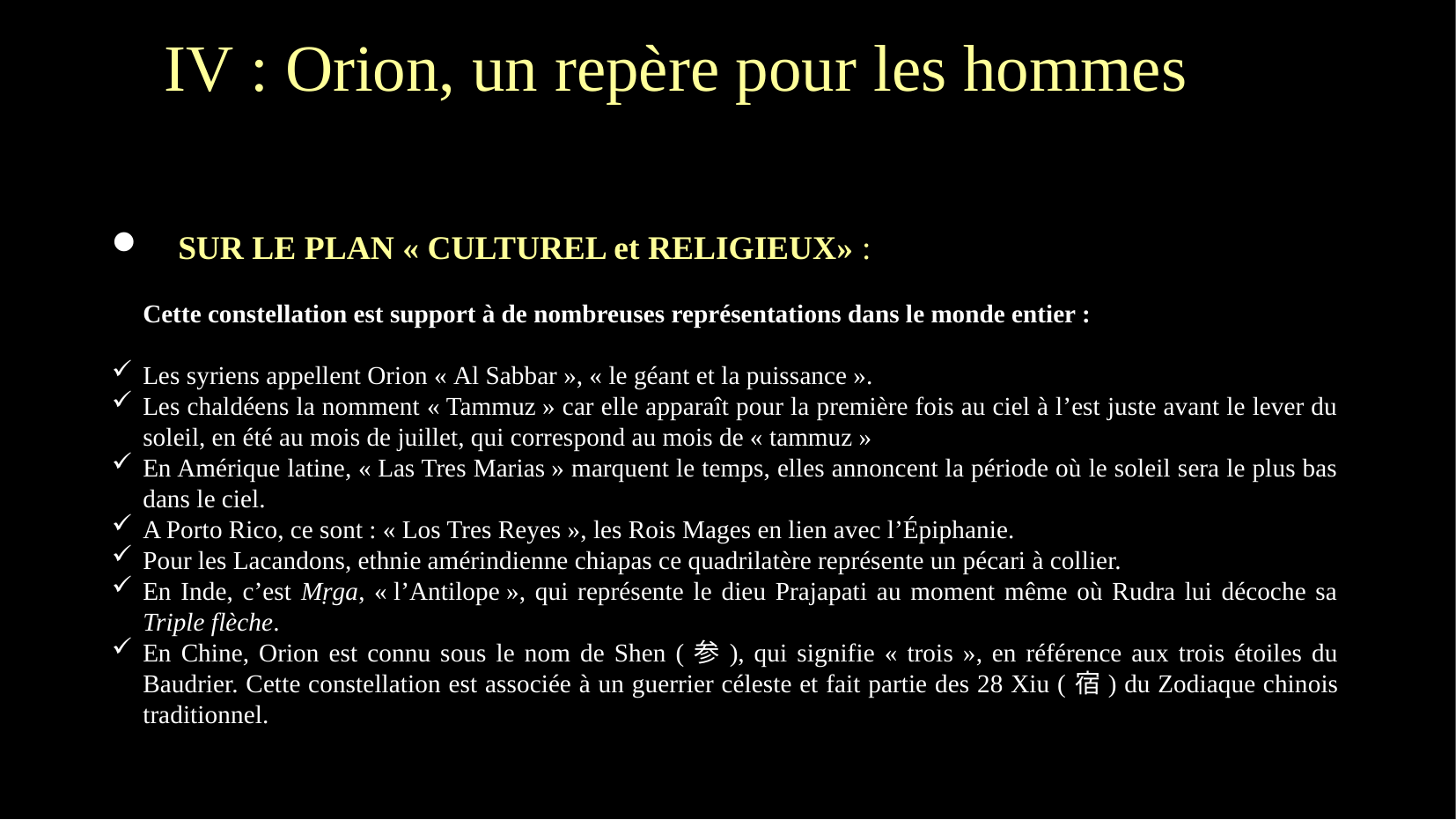

# IV : Orion, un repère pour les hommes
    SUR LE PLAN « CULTUREL et RELIGIEUX» :

Cette constellation est support à de nombreuses représentations dans le monde entier :

Les syriens appellent Orion « Al Sabbar », « le géant et la puissance ».
Les chaldéens la nomment « Tammuz » car elle apparaît pour la première fois au ciel à l’est juste avant le lever du soleil, en été au mois de juillet, qui correspond au mois de « tammuz »
En Amérique latine, « Las Tres Marias » marquent le temps, elles annoncent la période où le soleil sera le plus bas dans le ciel.
A Porto Rico, ce sont : « Los Tres Reyes », les Rois Mages en lien avec l’Épiphanie.
Pour les Lacandons, ethnie amérindienne chiapas ce quadrilatère représente un pécari à collier.
En Inde, c’est Mṛga, « l’Antilope », qui représente le dieu Prajapati au moment même où Rudra lui décoche sa Triple flèche.
En Chine, Orion est connu sous le nom de Shen (参), qui signifie « trois », en référence aux trois étoiles du Baudrier. Cette constellation est associée à un guerrier céleste et fait partie des 28 Xiu (宿) du Zodiaque chinois traditionnel.